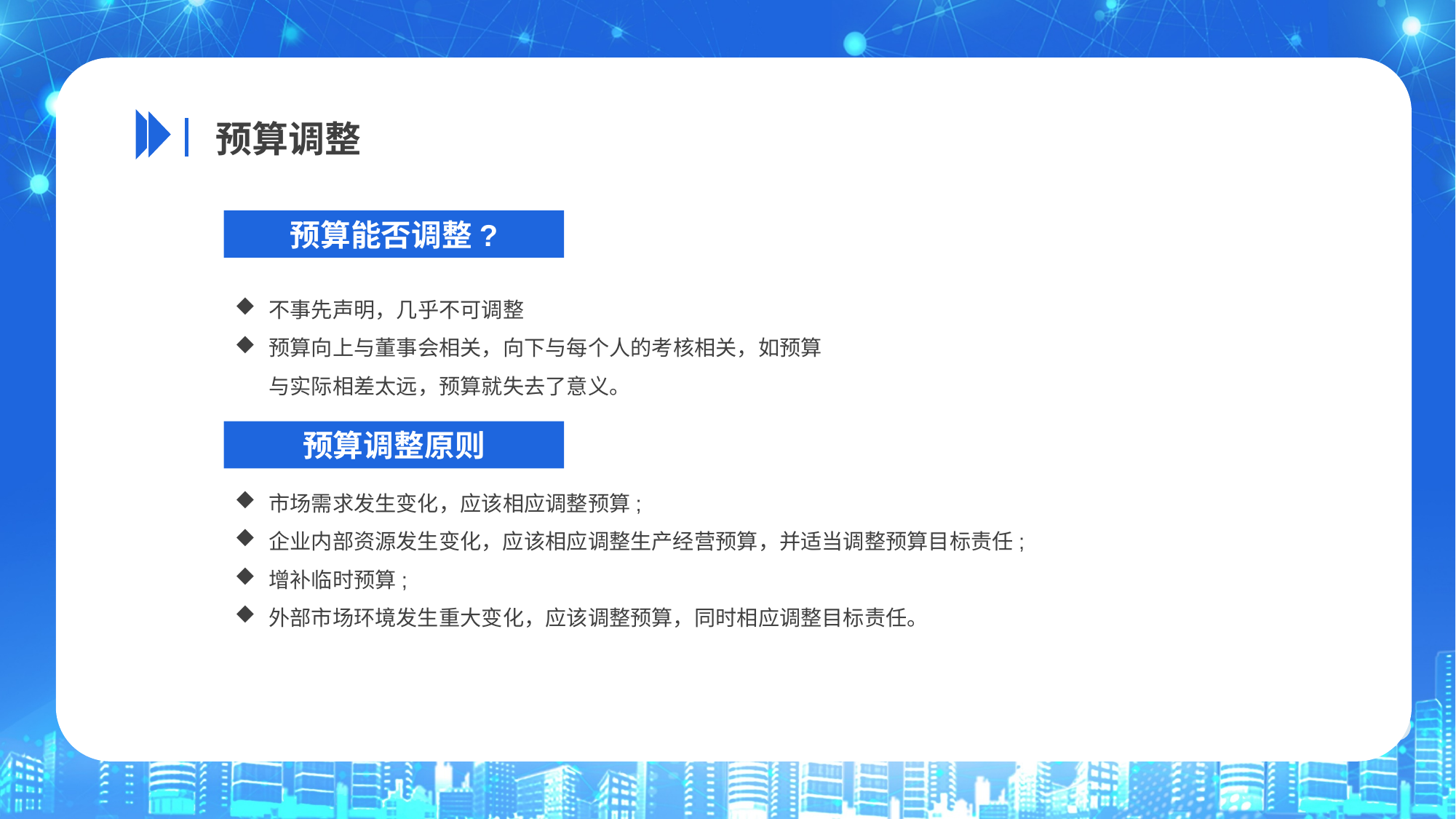

预算调整
预算能否调整?
不事先声明，几乎不可调整
预算向上与董事会相关，向下与每个人的考核相关，如预算与实际相差太远，预算就失去了意义。
预算调整原则
市场需求发生变化，应该相应调整预算;
企业内部资源发生变化，应该相应调整生产经营预算，并适当调整预算目标责任;
增补临时预算;
外部市场环境发生重大变化，应该调整预算，同时相应调整目标责任。